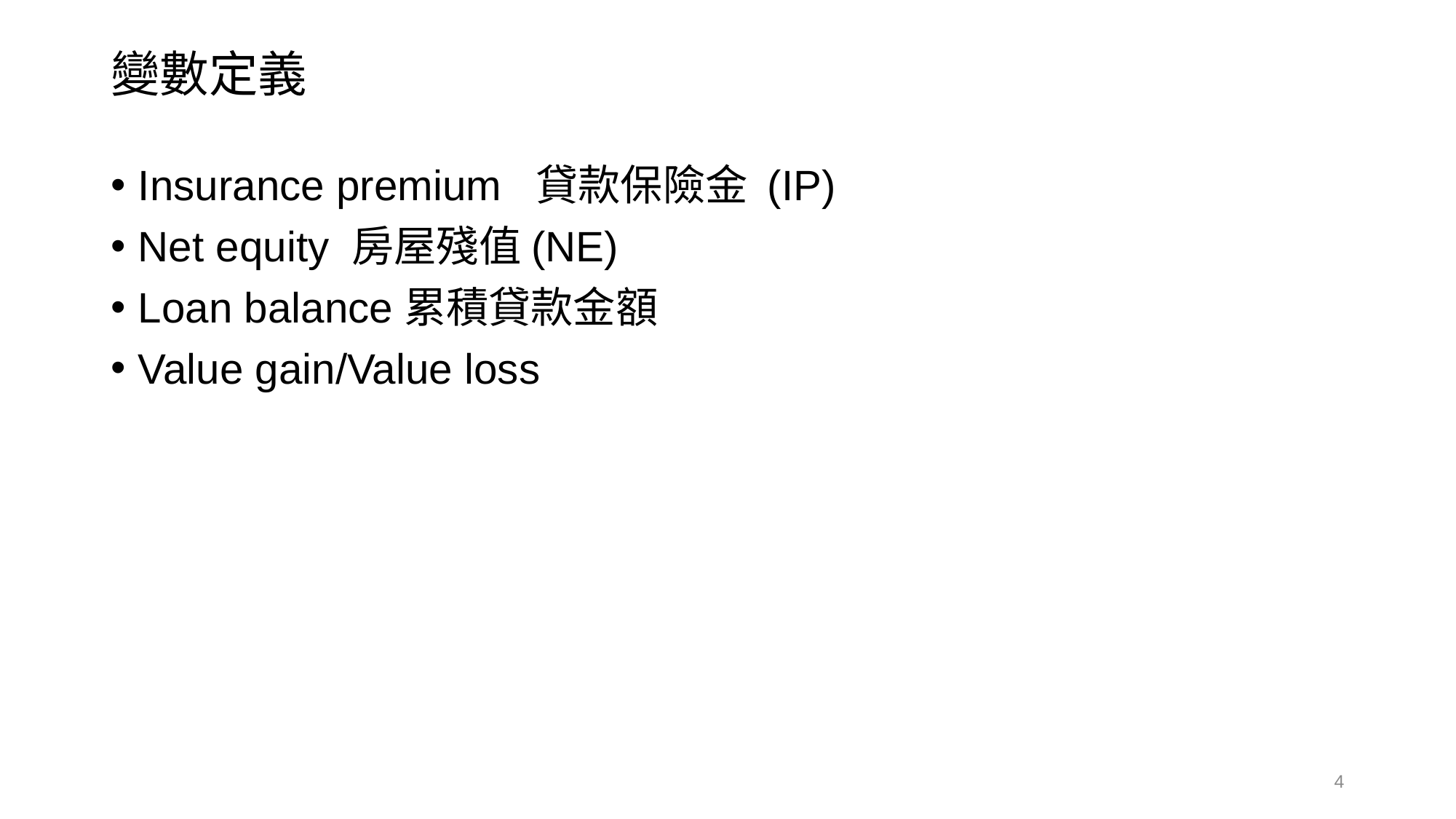

# 變數定義
Insurance premium  貸款保險金 (IP)
Net equity 房屋殘值(NE)
Loan balance累積貸款金額
Value gain/Value loss
4